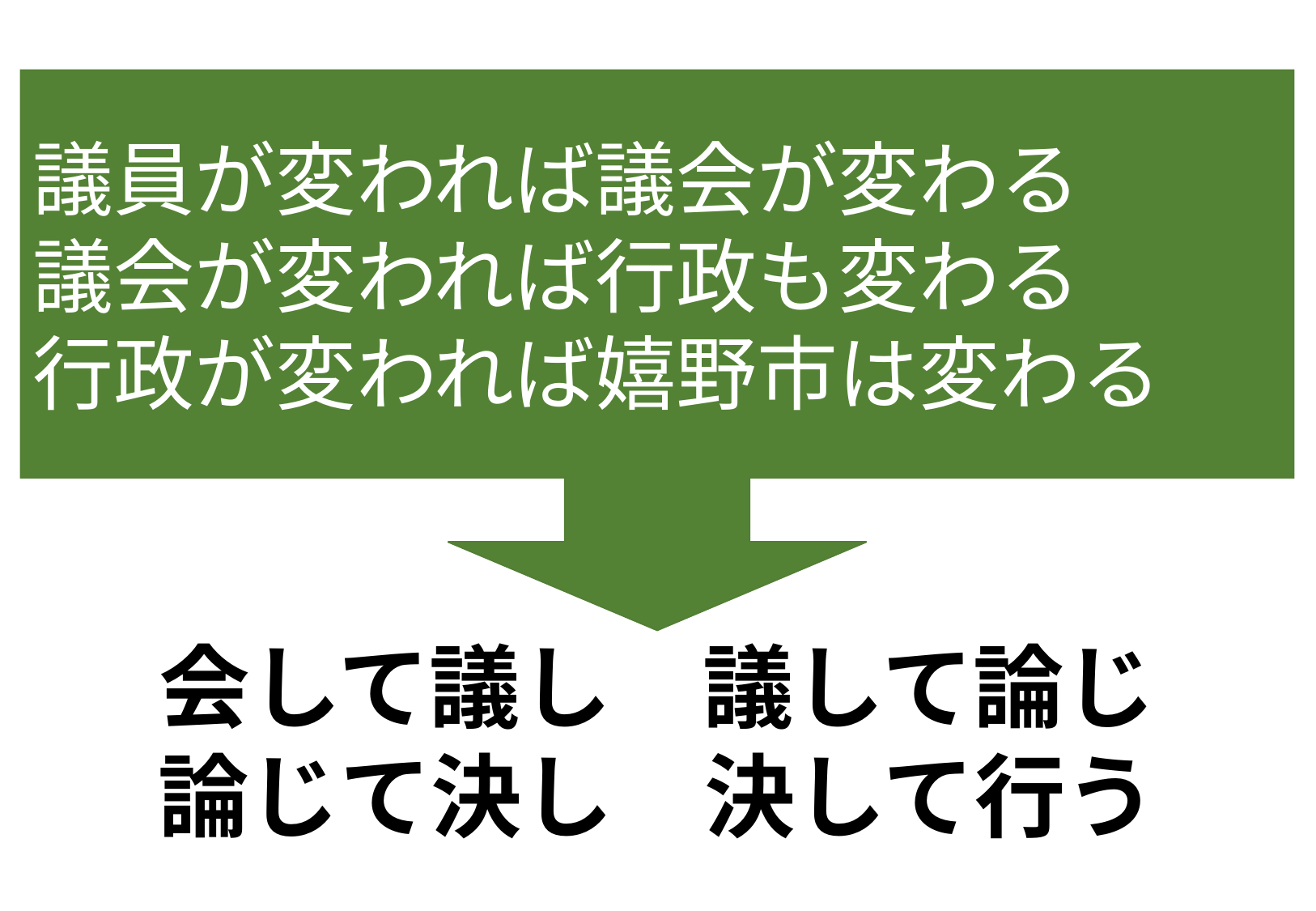

議員が変われば議会が変わる
議会が変われば行政も変わる
行政が変われば嬉野市は変わる
会して議し　議して論じ
論じて決し　決して行う